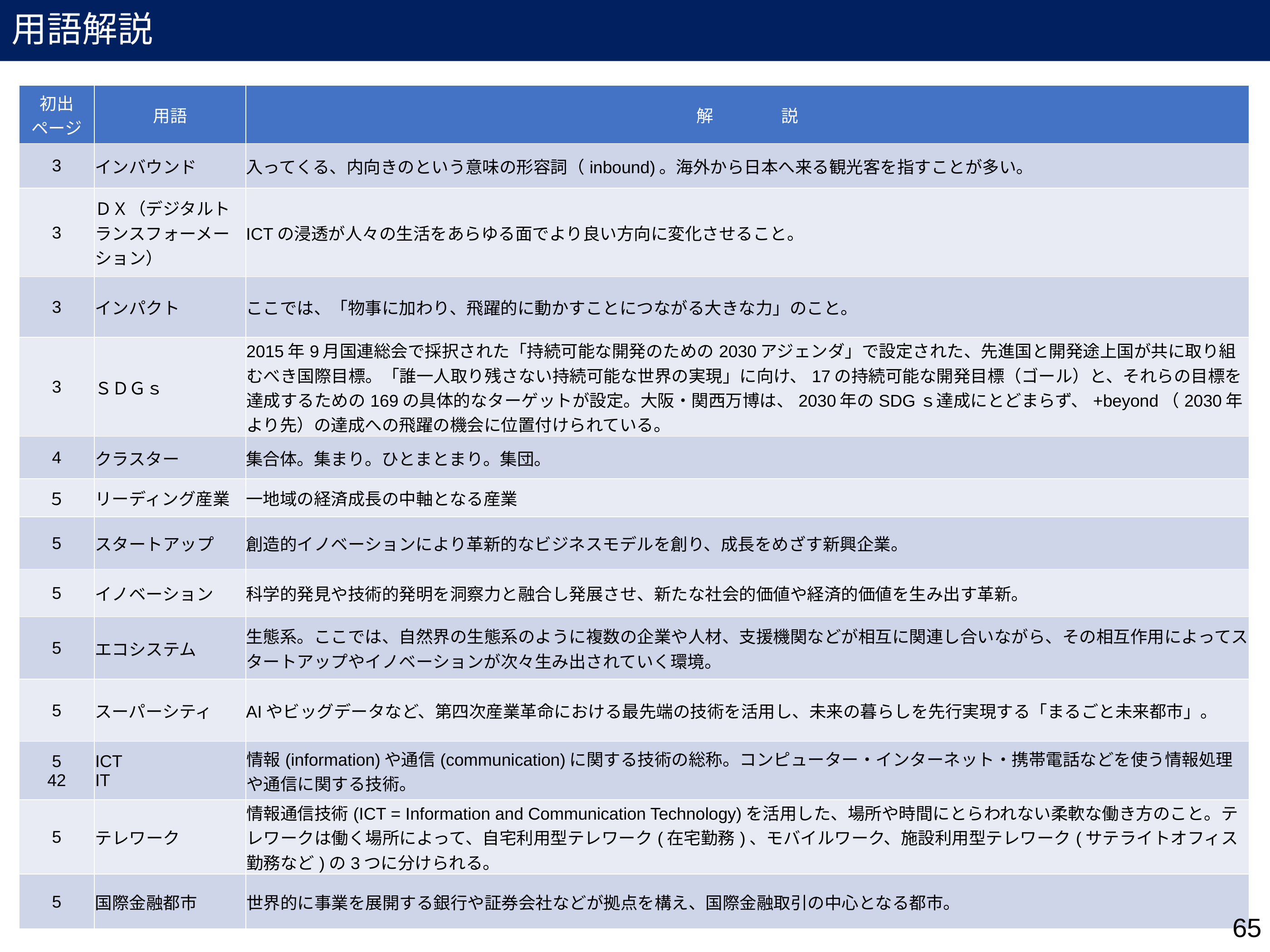

用語解説
| 初出 ページ | 用語 | 解　　　　説 |
| --- | --- | --- |
| 3 | インバウンド | 入ってくる、内向きのという意味の形容詞（inbound)。海外から日本へ来る観光客を指すことが多い。 |
| 3 | ＤＸ（デジタルトランスフォーメーション） | ICTの浸透が人々の生活をあらゆる面でより良い方向に変化させること。 |
| 3 | インパクト | ここでは、「物事に加わり、飛躍的に動かすことにつながる大きな力」のこと。 |
| 3 | ＳＤＧｓ | 2015年9月国連総会で採択された「持続可能な開発のための2030アジェンダ」で設定された、先進国と開発途上国が共に取り組むべき国際目標。「誰一人取り残さない持続可能な世界の実現」に向け、17の持続可能な開発目標（ゴール）と、それらの目標を達成するための169の具体的なターゲットが設定。大阪・関西万博は、2030年のSDGｓ達成にとどまらず、+beyond（2030年より先）の達成への飛躍の機会に位置付けられている。 |
| 4 | クラスター | 集合体。集まり。ひとまとまり。集団。 |
| ５ | リーディング産業 | 一地域の経済成長の中軸となる産業 |
| 5 | スタートアップ | 創造的イノベーションにより革新的なビジネスモデルを創り、成長をめざす新興企業。 |
| 5 | イノベーション | 科学的発見や技術的発明を洞察力と融合し発展させ、新たな社会的価値や経済的価値を生み出す革新。 |
| 5 | エコシステム | 生態系。ここでは、自然界の生態系のように複数の企業や人材、支援機関などが相互に関連し合いながら、その相互作用によってスタートアップやイノベーションが次々生み出されていく環境。 |
| 5 | スーパーシティ | AIやビッグデータなど、第四次産業革命における最先端の技術を活用し、未来の暮らしを先行実現する「まるごと未来都市」。 |
| 5 42 | ICT IT | 情報(information)や通信(communication)に関する技術の総称。コンピューター・インターネット・携帯電話などを使う情報処理や通信に関する技術。 |
| 5 | テレワーク | 情報通信技術(ICT = Information and Communication Technology)を活用した、場所や時間にとらわれない柔軟な働き方のこと。テレワークは働く場所によって、自宅利用型テレワーク(在宅勤務)、モバイルワーク、施設利用型テレワーク(サテライトオフィス勤務など)の3つに分けられる。 |
| 5 | 国際金融都市 | 世界的に事業を展開する銀行や証券会社などが拠点を構え、国際金融取引の中心となる都市。 |
65